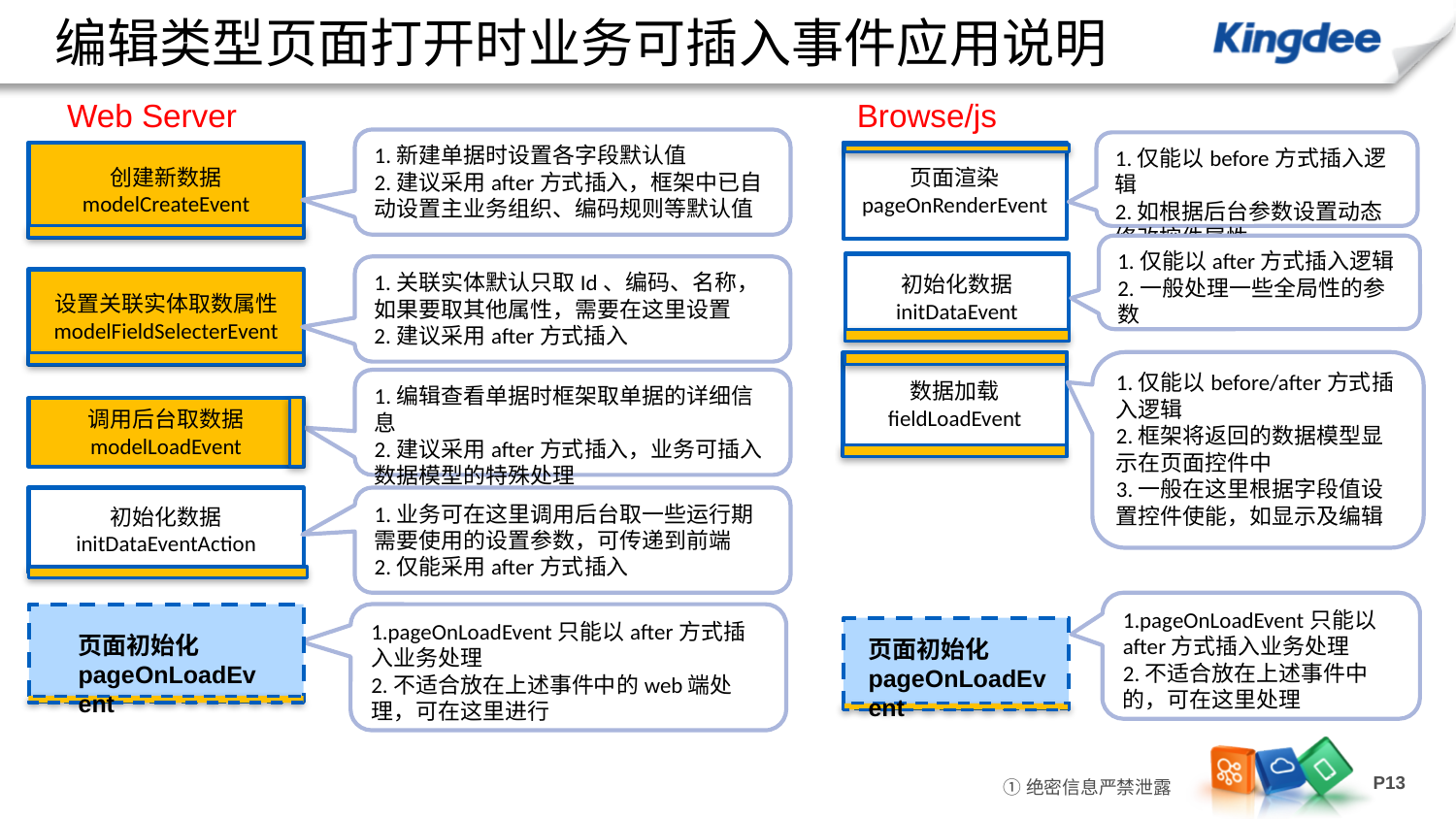

编辑类型页面打开时业务可插入事件应用说明
Web Server
Browse/js
1.新建单据时设置各字段默认值
2.建议采用after方式插入，框架中已自动设置主业务组织、编码规则等默认值
1.仅能以before方式插入逻辑
2.如根据后台参数设置动态修改控件属性
创建新数据
modelCreateEvent
页面渲染
pageOnRenderEvent

1.仅能以after方式插入逻辑
2.一般处理一些全局性的参数
初始化数据
initDataEvent
1.关联实体默认只取Id、编码、名称，如果要取其他属性，需要在这里设置
2.建议采用after方式插入
设置关联实体取数属性
modelFieldSelecterEvent

1.仅能以before/after方式插入逻辑
2.框架将返回的数据模型显示在页面控件中
3.一般在这里根据字段值设置控件使能，如显示及编辑
数据加载
fieldLoadEvent

1.编辑查看单据时框架取单据的详细信息
2.建议采用after方式插入，业务可插入数据模型的特殊处理

调用后台取数据
modelLoadEvent
初始化数据
initDataEventAction
1.业务可在这里调用后台取一些运行期需要使用的设置参数，可传递到前端
2.仅能采用after方式插入

1.pageOnLoadEvent只能以after方式插入业务处理
2.不适合放在上述事件中的，可在这里处理

页面初始化
pageOnLoadEvent

页面初始化
pageOnLoadEvent
1.pageOnLoadEvent只能以after方式插入业务处理
2.不适合放在上述事件中的web端处理，可在这里进行